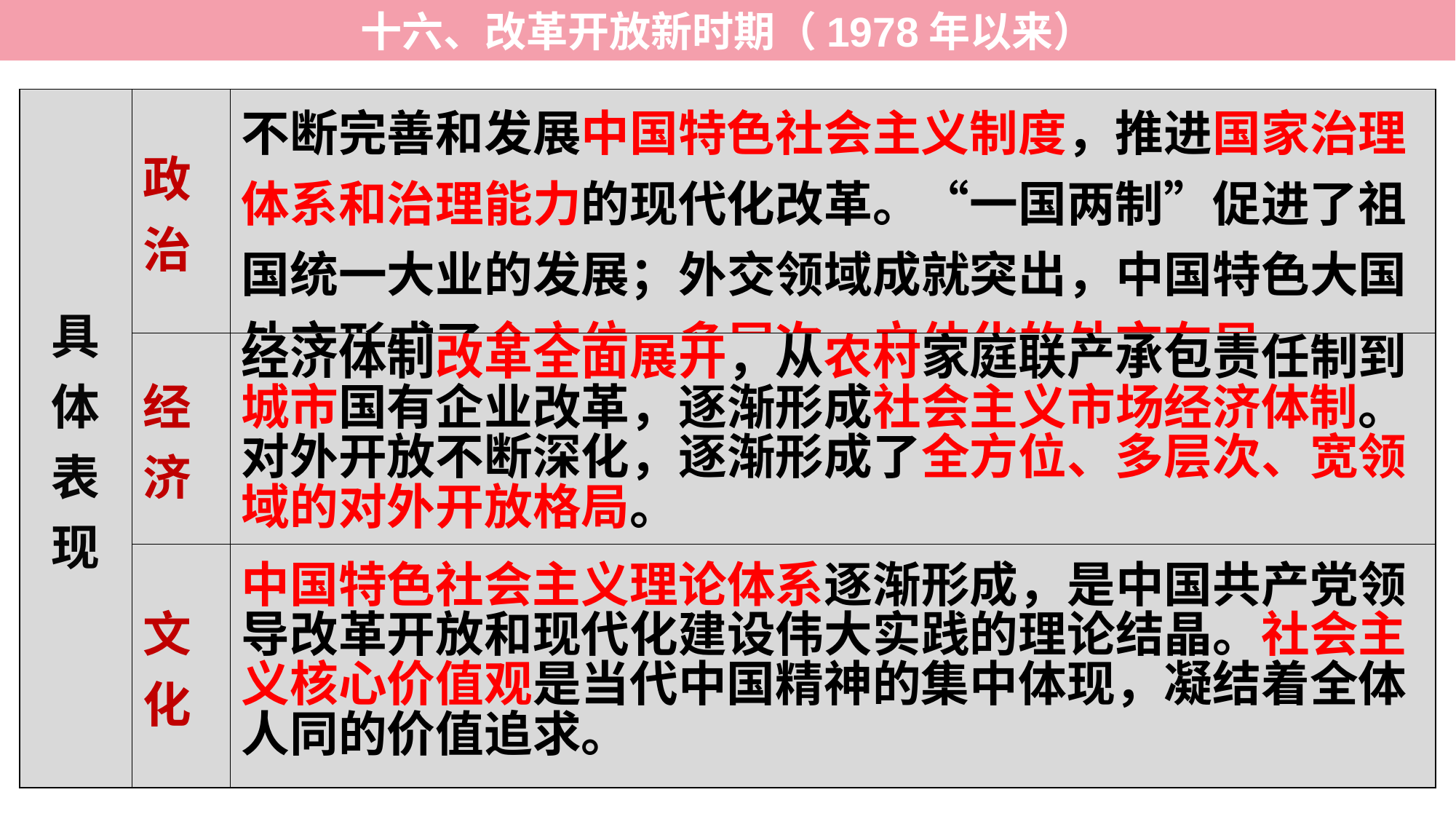

十六、改革开放新时期（1978年以来）
| 具体表现 | 政治 | 不断完善和发展中国特色社会主义制度，推进国家治理体系和治理能力的现代化改革。“一国两制”促进了祖国统一大业的发展；外交领域成就突出，中国特色大国外交形成了全方位、多层次、立体化的外交布局。 |
| --- | --- | --- |
|  | 经济 | 经济体制改革全面展开，从农村家庭联产承包责任制到城市国有企业改革，逐渐形成社会主义市场经济体制。对外开放不断深化，逐渐形成了全方位、多层次、宽领域的对外开放格局。 |
|  | 文化 | 中国特色社会主义理论体系逐渐形成，是中国共产党领导改革开放和现代化建设伟大实践的理论结晶。社会主义核心价值观是当代中国精神的集中体现，凝结着全体人同的价值追求。 |